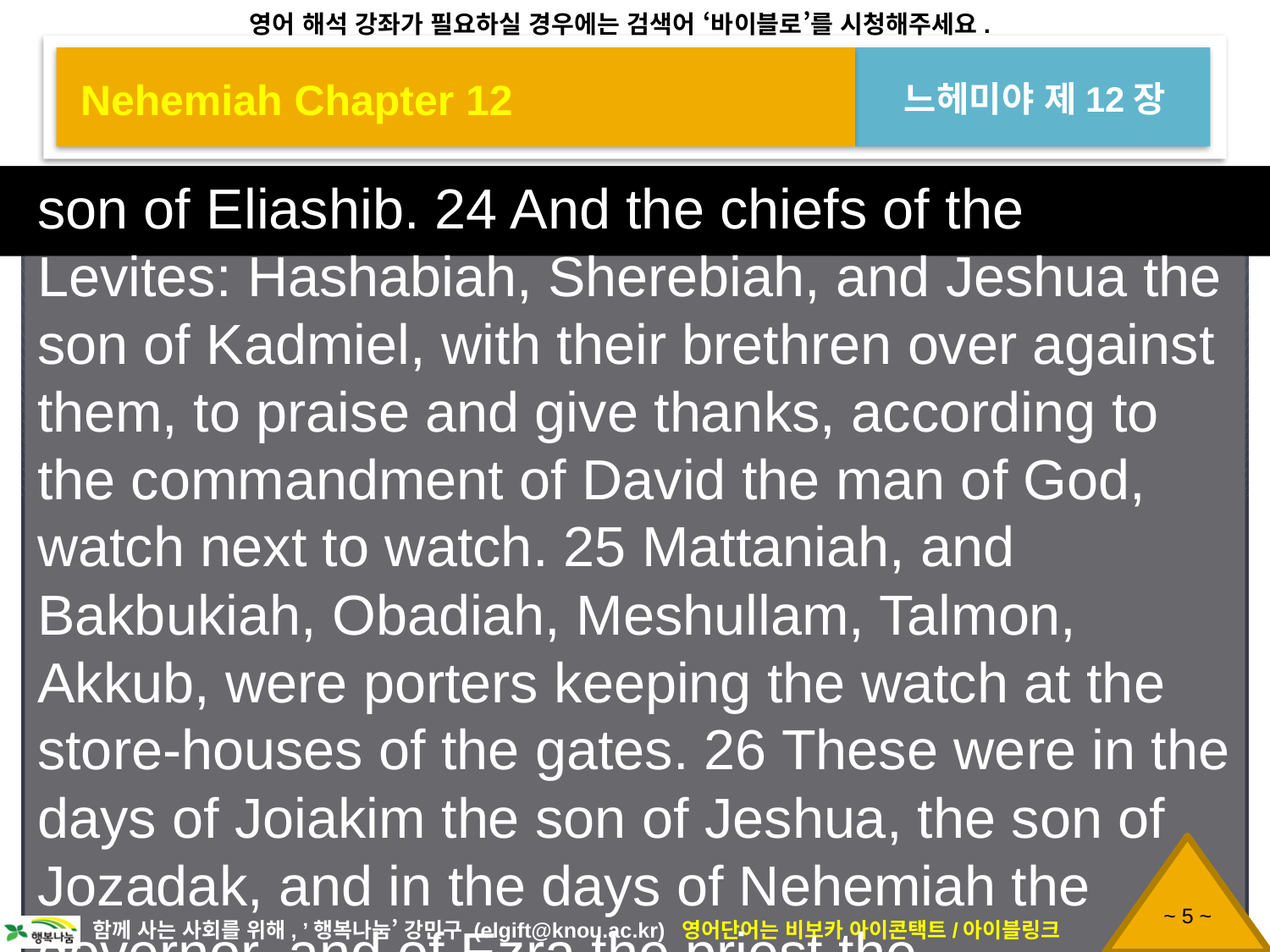

Nehemiah Chapter 12
느헤미야 제12장
son of Eliashib. 24 And the chiefs of the Levites: Hashabiah, Sherebiah, and Jeshua the son of Kadmiel, with their brethren over against them, to praise and give thanks, according to the commandment of David the man of God, watch next to watch. 25 Mattaniah, and Bakbukiah, Obadiah, Meshullam, Talmon, Akkub, were porters keeping the watch at the store-houses of the gates. 26 These were in the days of Joiakim the son of Jeshua, the son of Jozadak, and in the days of Nehemiah the governor, and of Ezra the priest the